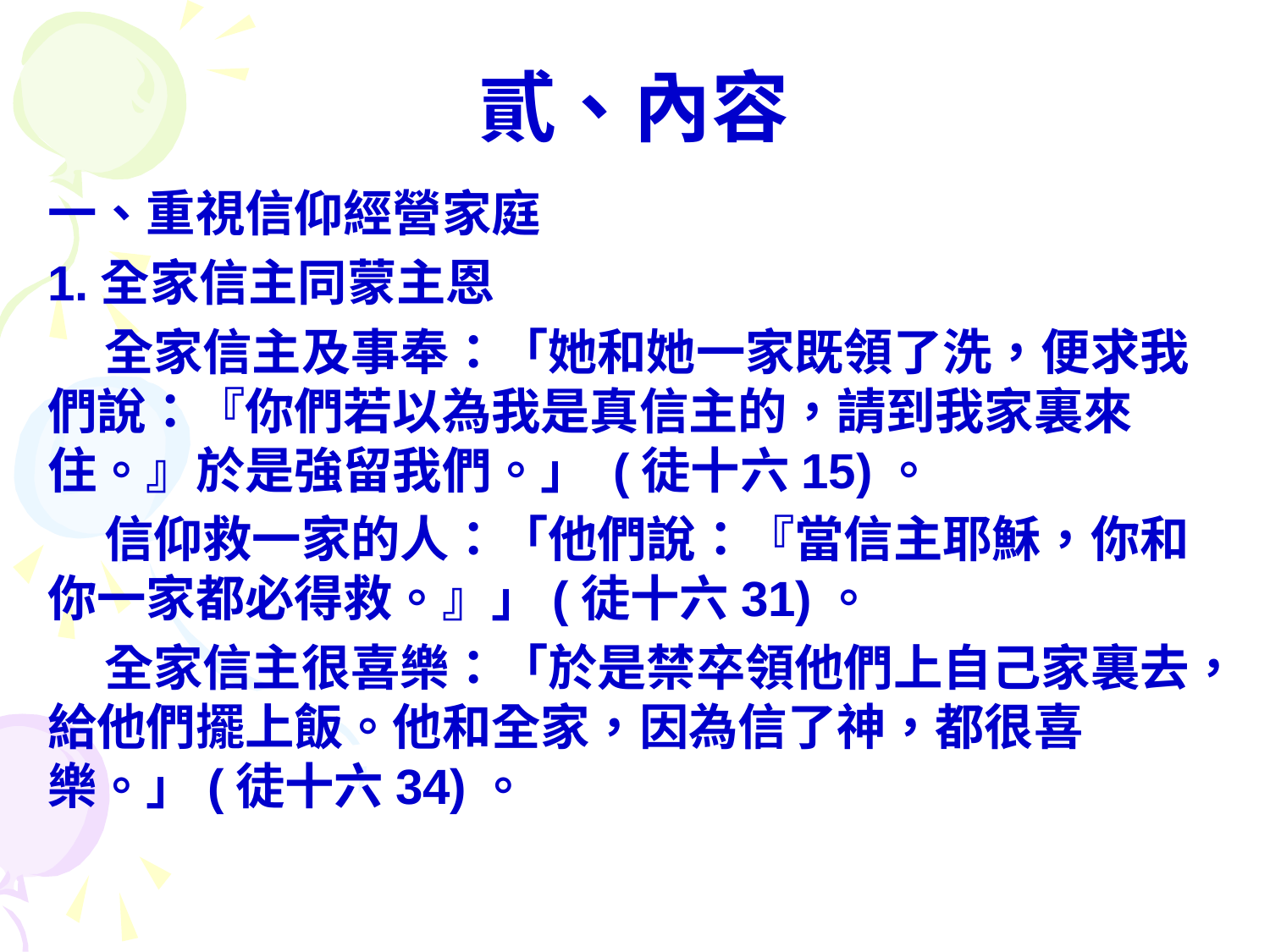

# 貳、內容
一、重視信仰經營家庭
1.全家信主同蒙主恩
    全家信主及事奉：「她和她一家既領了洗，便求我們說：『你們若以為我是真信主的，請到我家裏來住。』於是強留我們。」 (徒十六15)。
    信仰救一家的人：「他們說：『當信主耶穌，你和你一家都必得救。』」(徒十六31)。
    全家信主很喜樂：「於是禁卒領他們上自己家裏去，給他們擺上飯。他和全家，因為信了神，都很喜樂。」(徒十六34)。